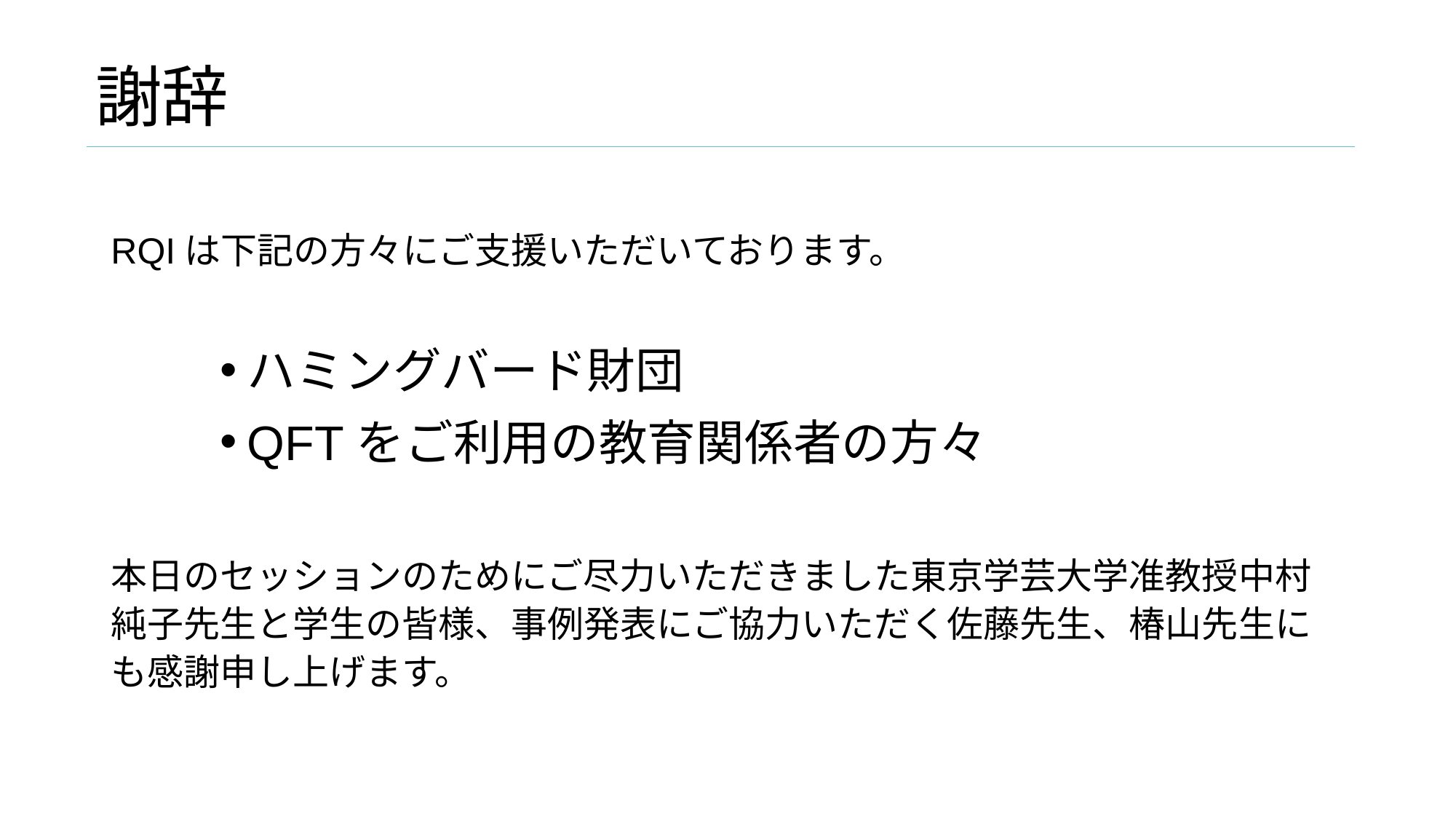

# 謝辞
RQIは下記の方々にご支援いただいております。

ハミングバード財団
QFTをご利用の教育関係者の方々

本日のセッションのためにご尽力いただきました東京学芸大学准教授中村純子先生と学生の皆様、事例発表にご協力いただく佐藤先生、椿山先生にも感謝申し上げます。